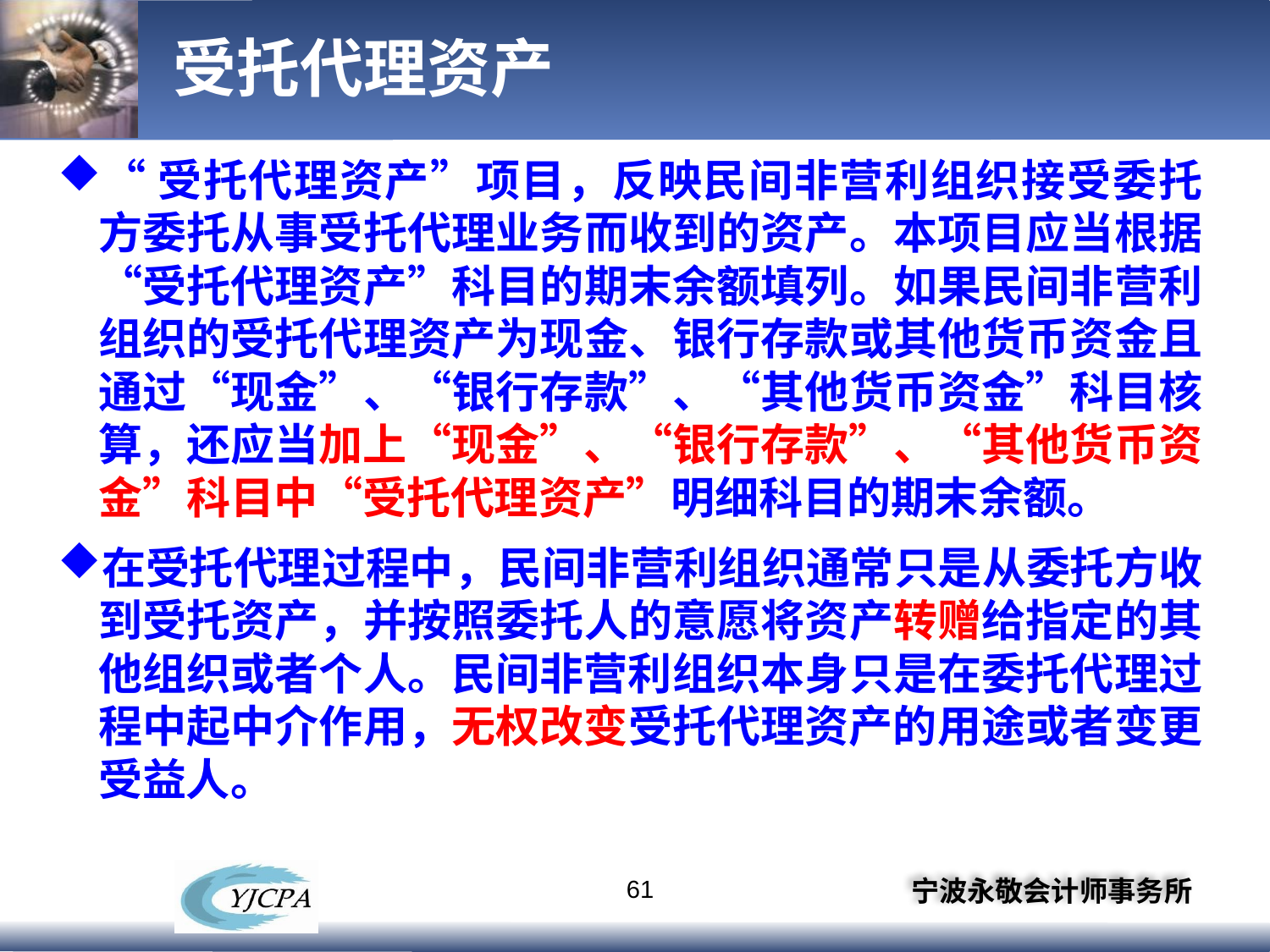

# 受托代理资产
“受托代理资产”项目，反映民间非营利组织接受委托方委托从事受托代理业务而收到的资产。本项目应当根据“受托代理资产”科目的期末余额填列。如果民间非营利组织的受托代理资产为现金、银行存款或其他货币资金且通过“现金”、“银行存款”、“其他货币资金”科目核算，还应当加上“现金”、“银行存款”、“其他货币资金”科目中“受托代理资产”明细科目的期末余额。
在受托代理过程中，民间非营利组织通常只是从委托方收到受托资产，并按照委托人的意愿将资产转赠给指定的其他组织或者个人。民间非营利组织本身只是在委托代理过程中起中介作用，无权改变受托代理资产的用途或者变更受益人。